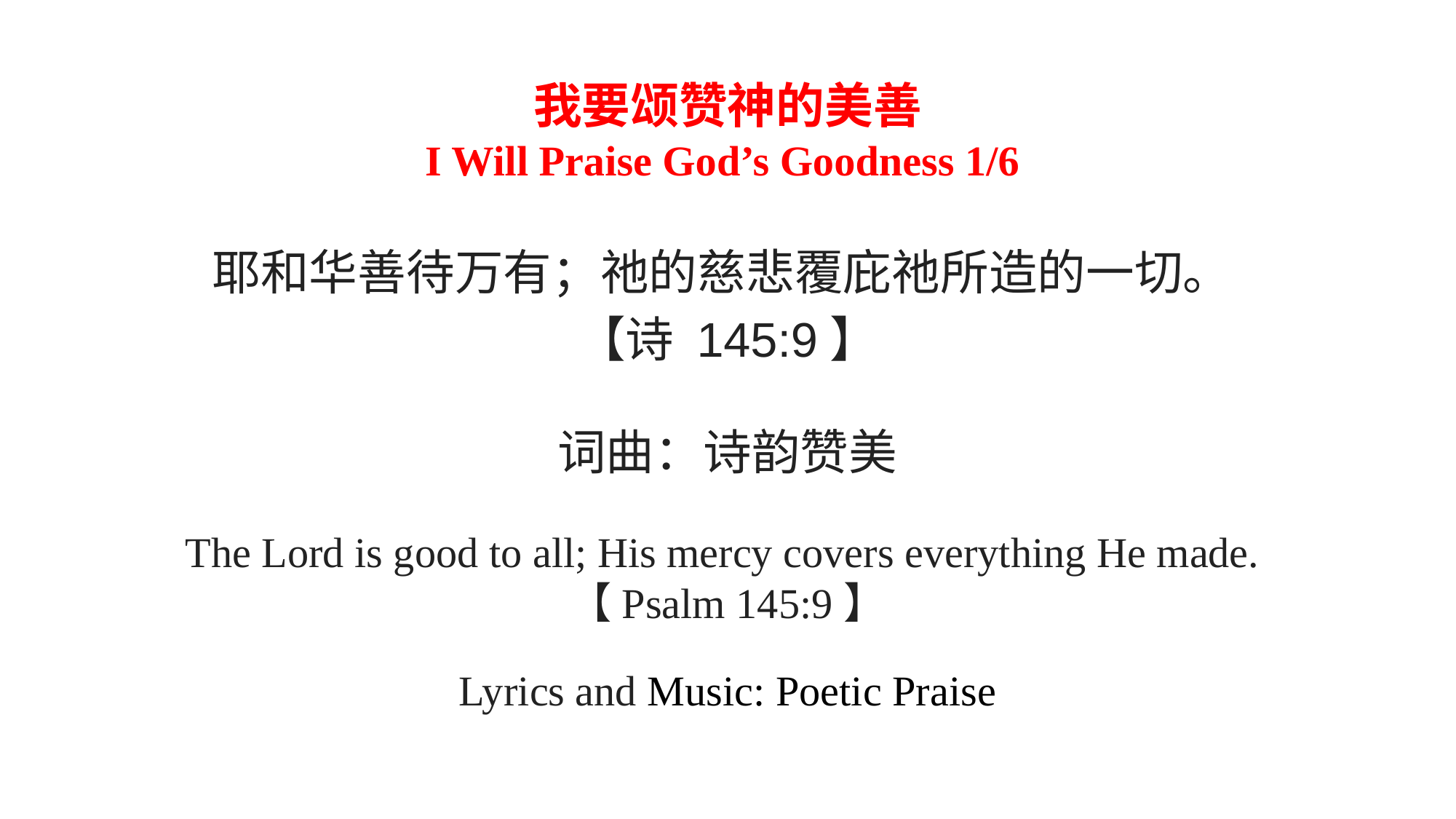

我要颂赞神的美善
I Will Praise God’s Goodness 1/6
耶和华善待万有；祂的慈悲覆庇祂所造的一切。
【诗 145:9】

词曲：诗韵赞美

The Lord is good to all; His mercy covers everything He made.
【Psalm 145:9】

Lyrics and Music: Poetic Praise